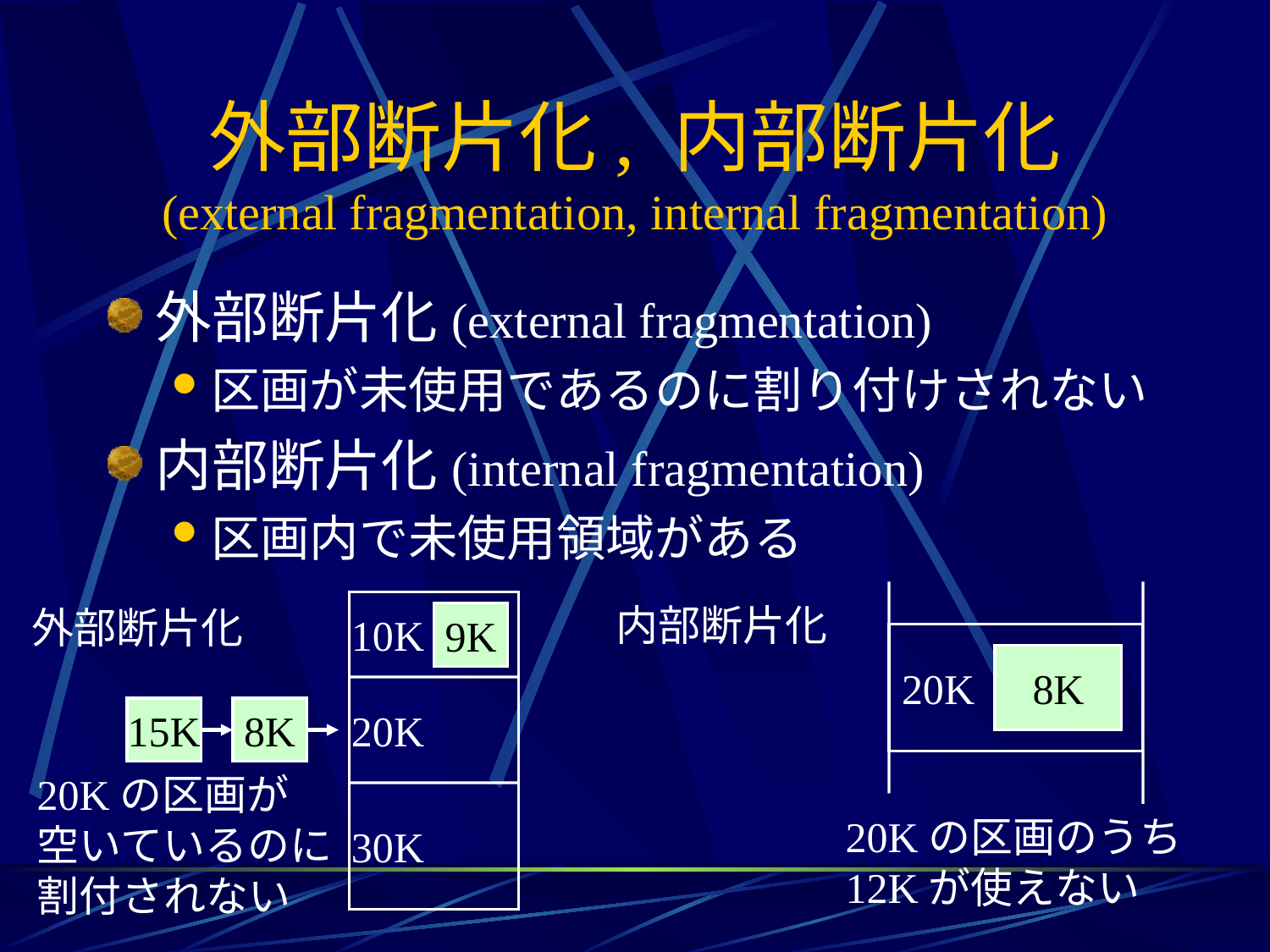

# 外部断片化, 内部断片化 (external fragmentation, internal fragmentation)
外部断片化(external fragmentation)
区画が未使用であるのに割り付けされない
内部断片化(internal fragmentation)
区画内で未使用領域がある

内部断片化
外部断片化
10K
9K

8K
20K

15K
8K
20K

20Kの区画が
空いているのに
割付されない

20Kの区画のうち
12Kが使えない
30K